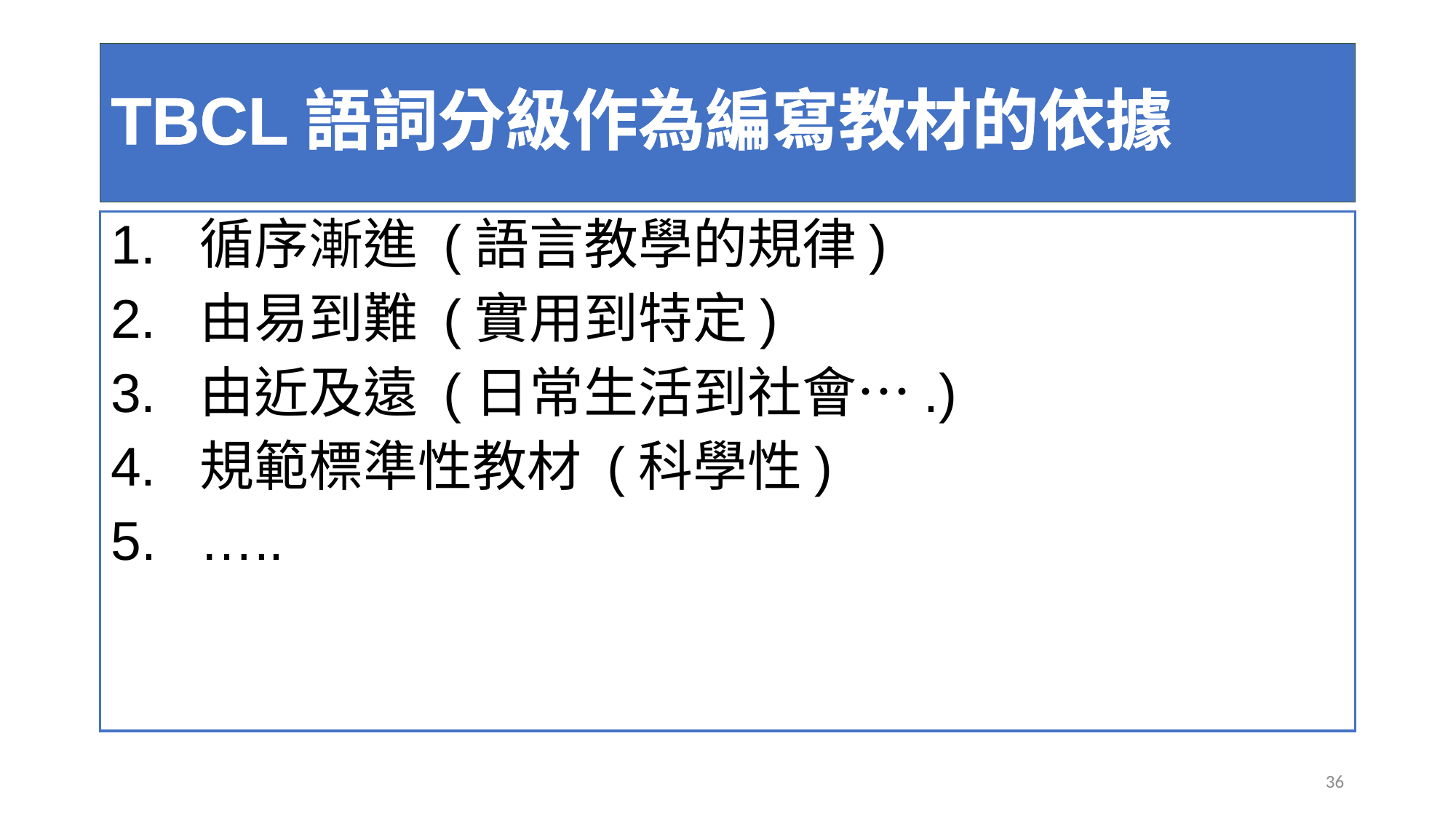

# TBCL語詞分級作為編寫教材的依據
循序漸進 (語言教學的規律)
由易到難 (實用到特定)
由近及遠 (日常生活到社會….)
規範標準性教材 (科學性)
…..

36